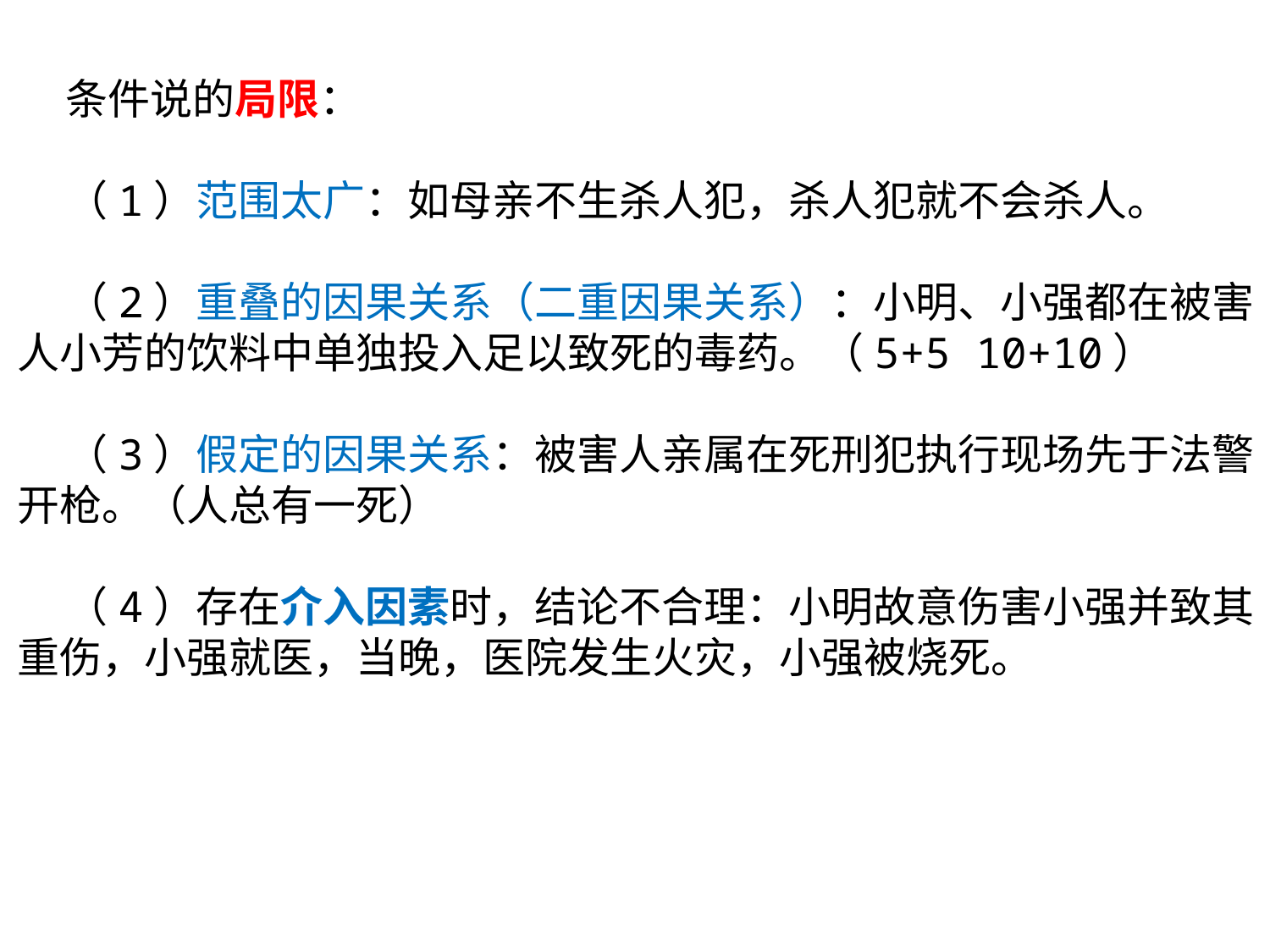

条件说的局限：

    （1）范围太广：如母亲不生杀人犯，杀人犯就不会杀人。

    （2）重叠的因果关系（二重因果关系）：小明、小强都在被害人小芳的饮料中单独投入足以致死的毒药。（5+5 10+10）

    （3）假定的因果关系：被害人亲属在死刑犯执行现场先于法警开枪。（人总有一死）

    （4）存在介入因素时，结论不合理：小明故意伤害小强并致其重伤，小强就医，当晚，医院发生火灾，小强被烧死。